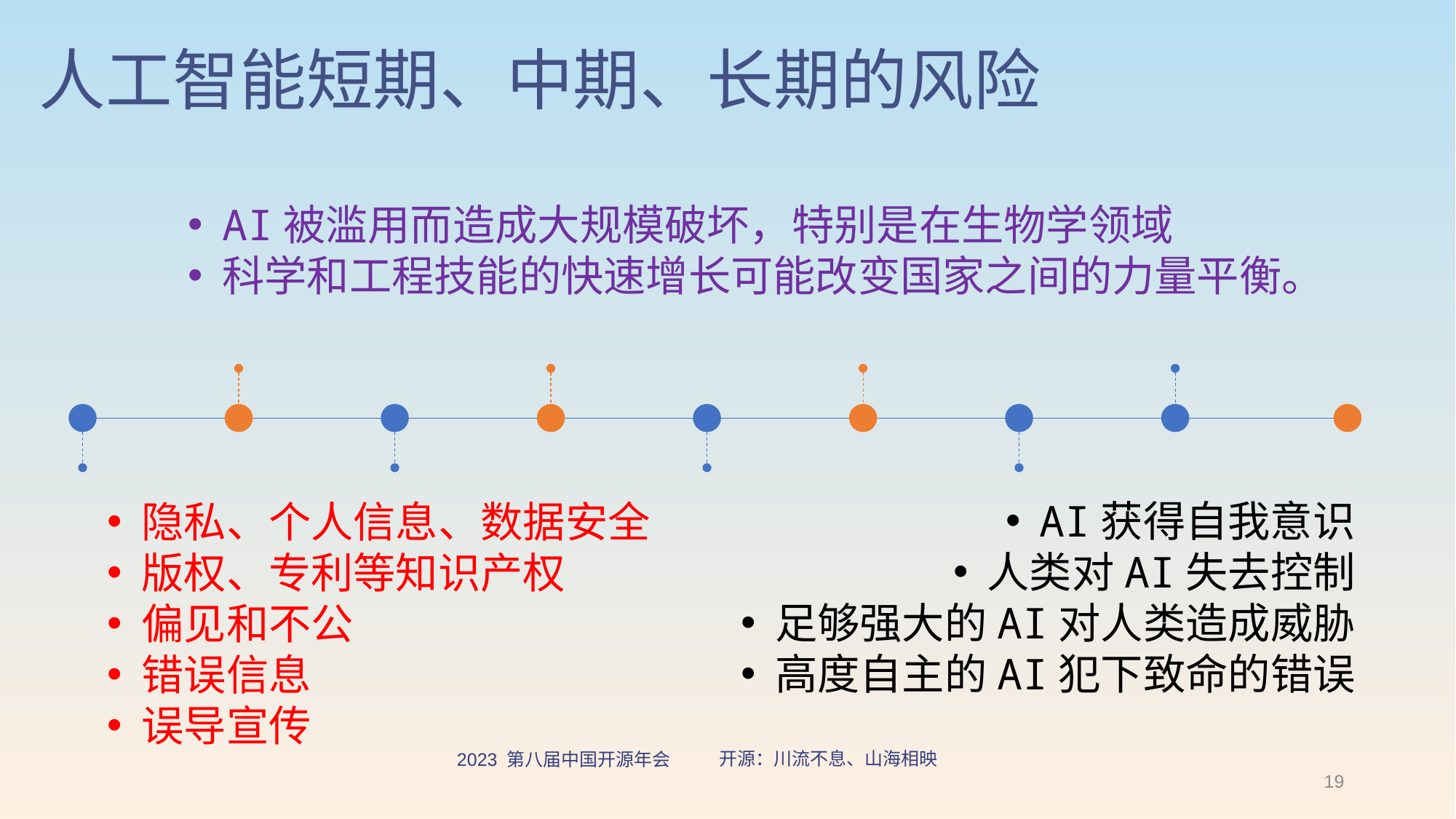

# 人工智能短期、中期、长期的风险
AI被滥用而造成大规模破坏，特别是在生物学领域
科学和工程技能的快速增长可能改变国家之间的力量平衡。

隐私、个人信息、数据安全
版权、专利等知识产权
偏见和不公
错误信息
误导宣传
AI获得自我意识
人类对AI失去控制
足够强大的AI对人类造成威胁
高度自主的AI犯下致命的错误
19